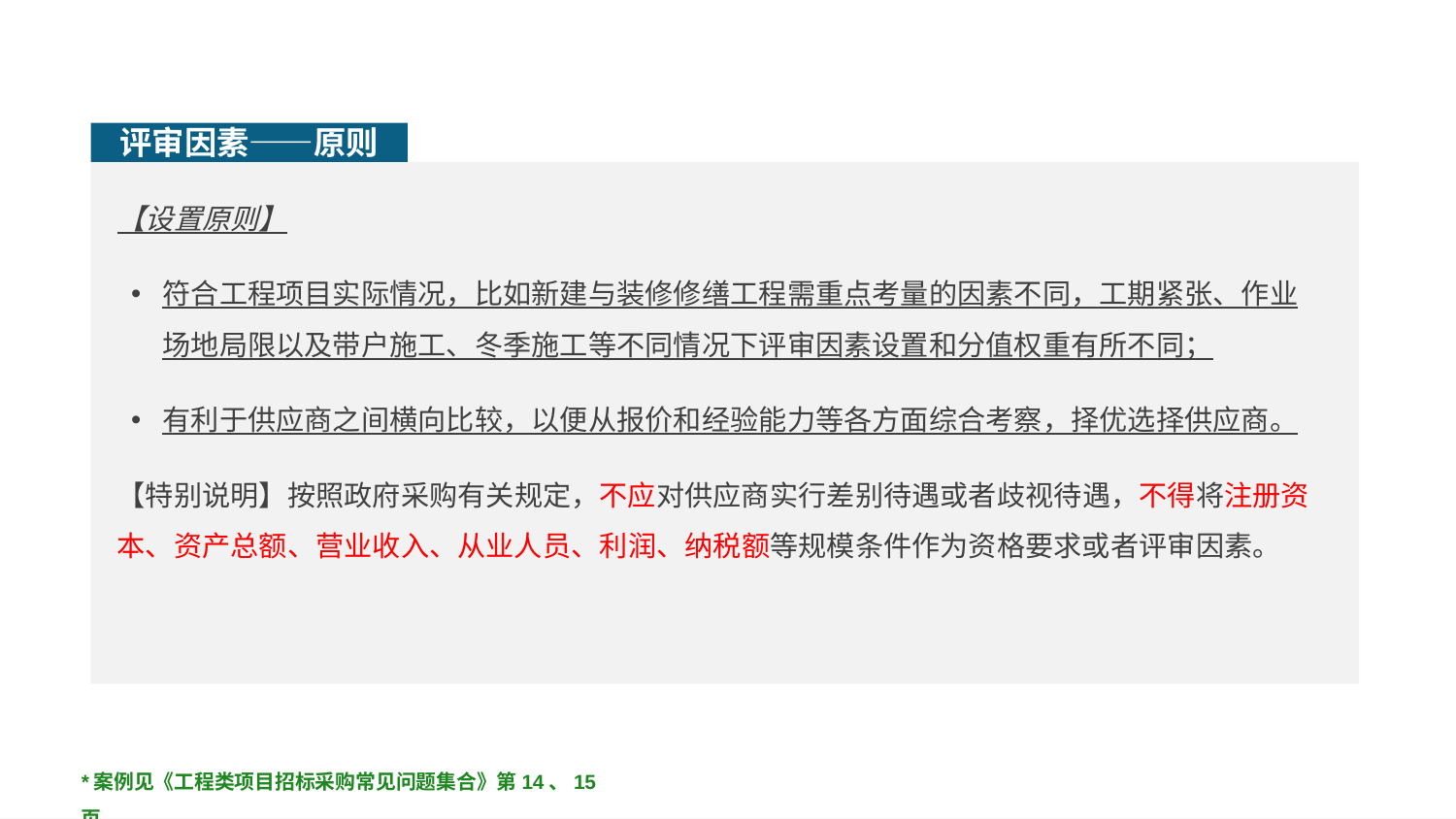

评审因素——原则

【设置原则】
符合工程项目实际情况，比如新建与装修修缮工程需重点考量的因素不同，工期紧张、作业场地局限以及带户施工、冬季施工等不同情况下评审因素设置和分值权重有所不同；
有利于供应商之间横向比较，以便从报价和经验能力等各方面综合考察，择优选择供应商。
【特别说明】按照政府采购有关规定，不应对供应商实行差别待遇或者歧视待遇，不得将注册资本、资产总额、营业收入、从业人员、利润、纳税额等规模条件作为资格要求或者评审因素。
*案例见《工程类项目招标采购常见问题集合》第14、15页